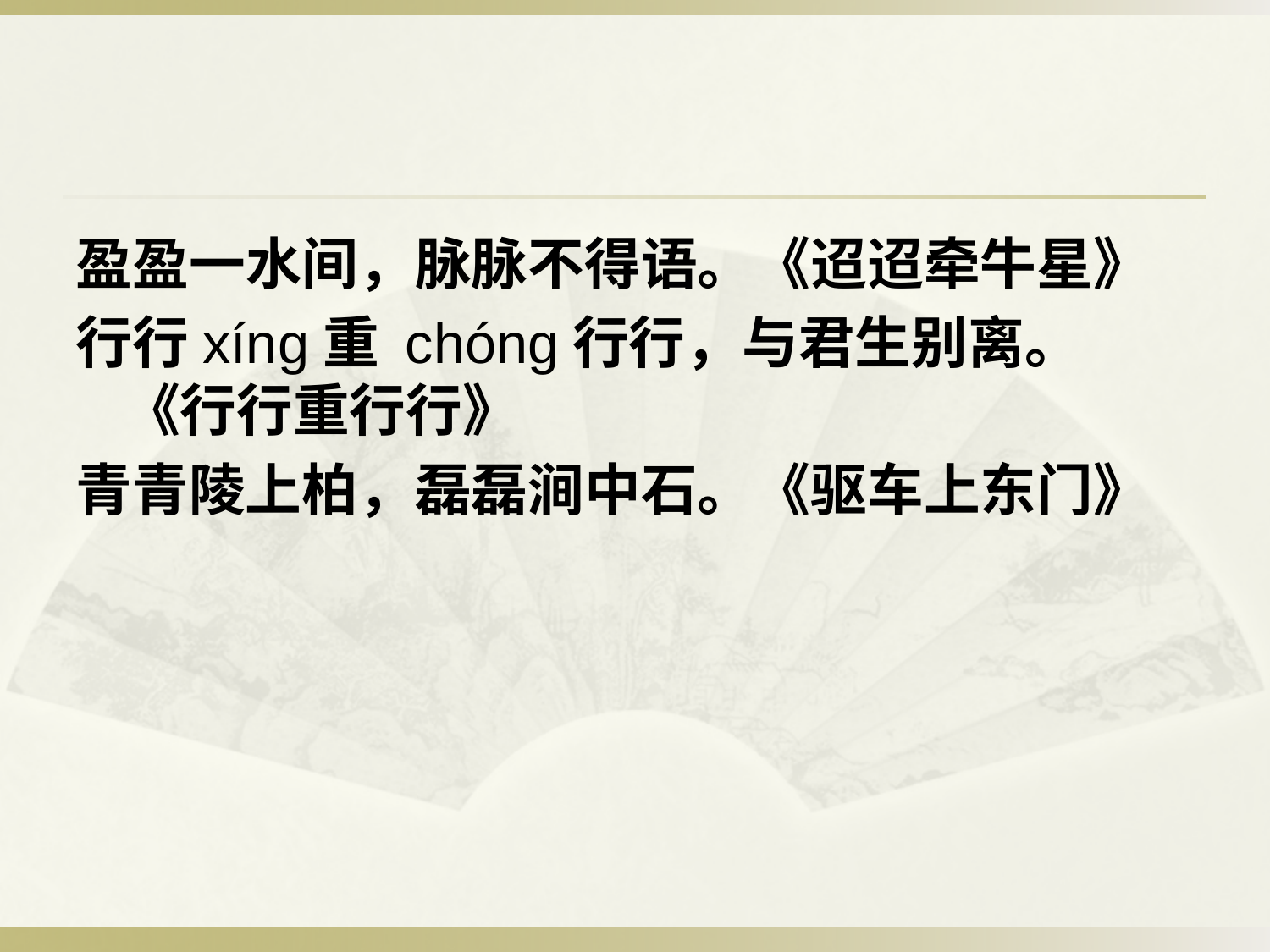

#
盈盈一水间，脉脉不得语。《迢迢牵牛星》
行行xíng重 chóng行行，与君生别离。《行行重行行》
青青陵上柏，磊磊涧中石。《驱车上东门》